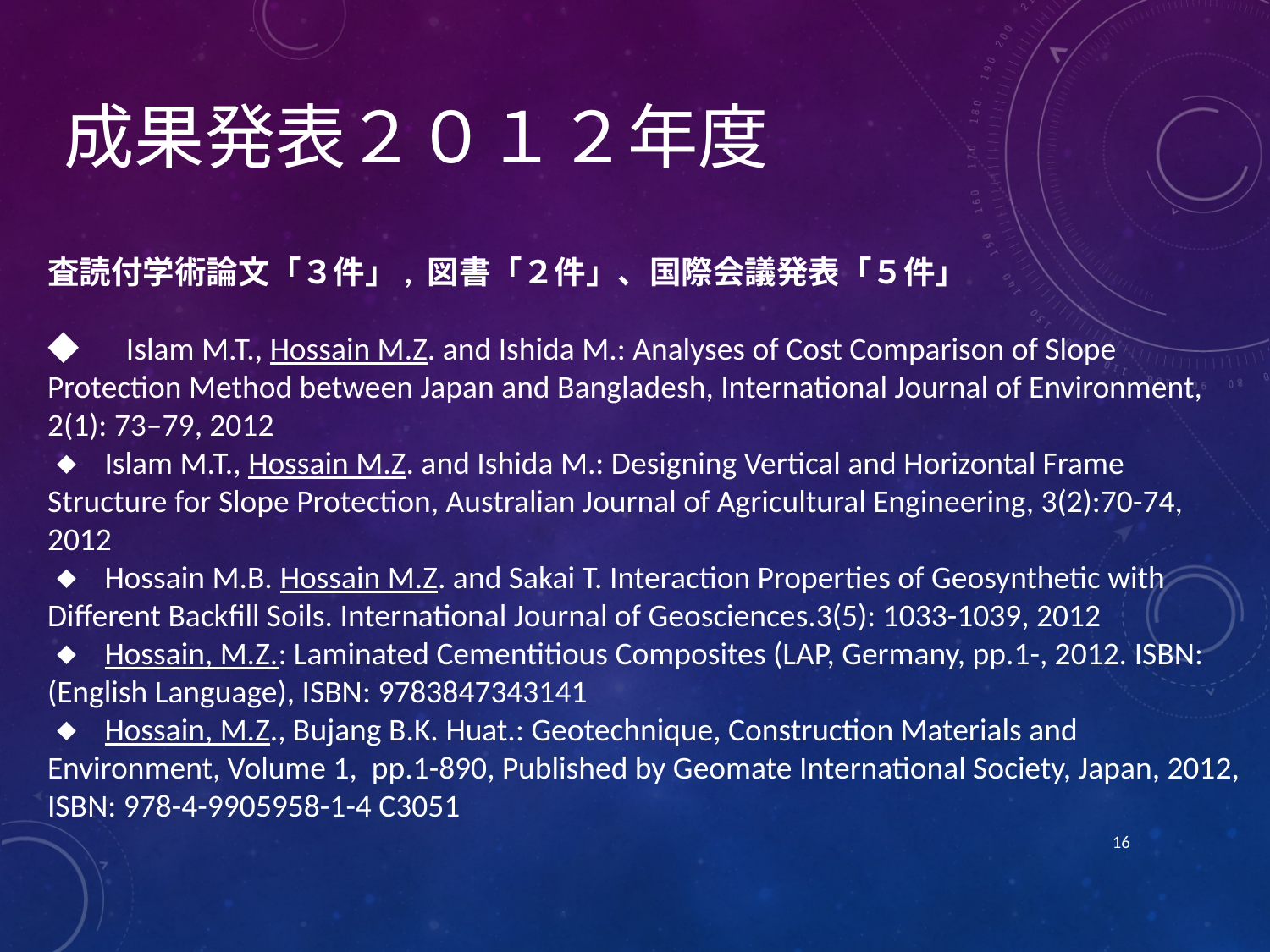

成果発表２０１２年度
査読付学術論文「３件」, 図書「２件」、国際会議発表「５件」

◆　Islam M.T., Hossain M.Z. and Ishida M.: Analyses of Cost Comparison of Slope Protection Method between Japan and Bangladesh, International Journal of Environment, 2(1): 73–79, 2012
◆ Islam M.T., Hossain M.Z. and Ishida M.: Designing Vertical and Horizontal Frame Structure for Slope Protection, Australian Journal of Agricultural Engineering, 3(2):70-74, 2012
◆ Hossain M.B. Hossain M.Z. and Sakai T. Interaction Properties of Geosynthetic with Different Backfill Soils. International Journal of Geosciences.3(5): 1033-1039, 2012
◆ Hossain, M.Z.: Laminated Cementitious Composites (LAP, Germany, pp.1-, 2012. ISBN: (English Language), ISBN: 9783847343141
◆ Hossain, M.Z., Bujang B.K. Huat.: Geotechnique, Construction Materials and Environment, Volume 1,  pp.1-890, Published by Geomate International Society, Japan, 2012, ISBN: 978-4-9905958-1-4 C3051

16